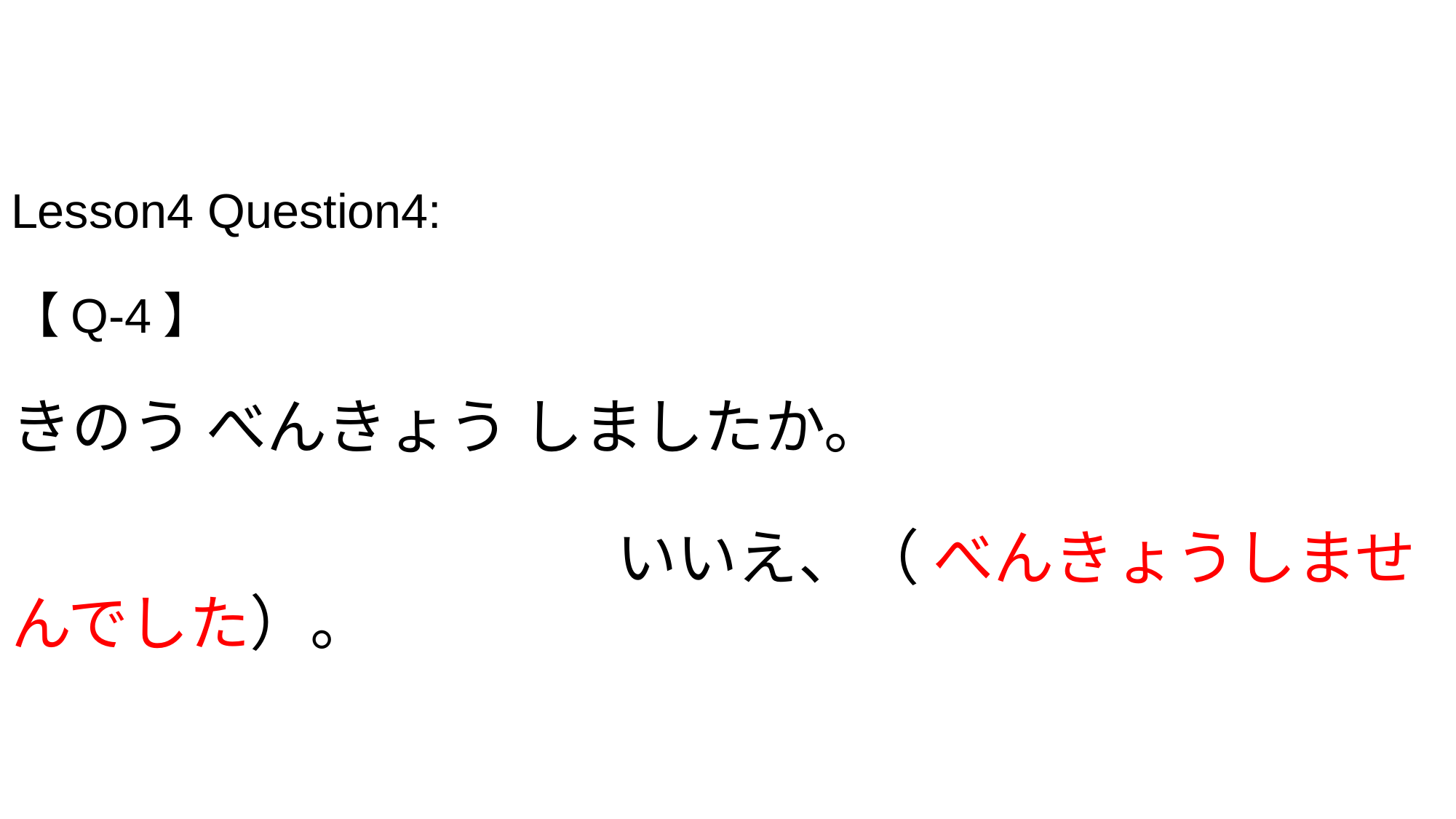

# Lesson4 Question4: 【Q-4】 きのう べんきょう しましたか。 　　　　　　　　　　　　　　　　　　　　　　　 　　　　　　　　　　いいえ、（ べんきょうしませんでした）。